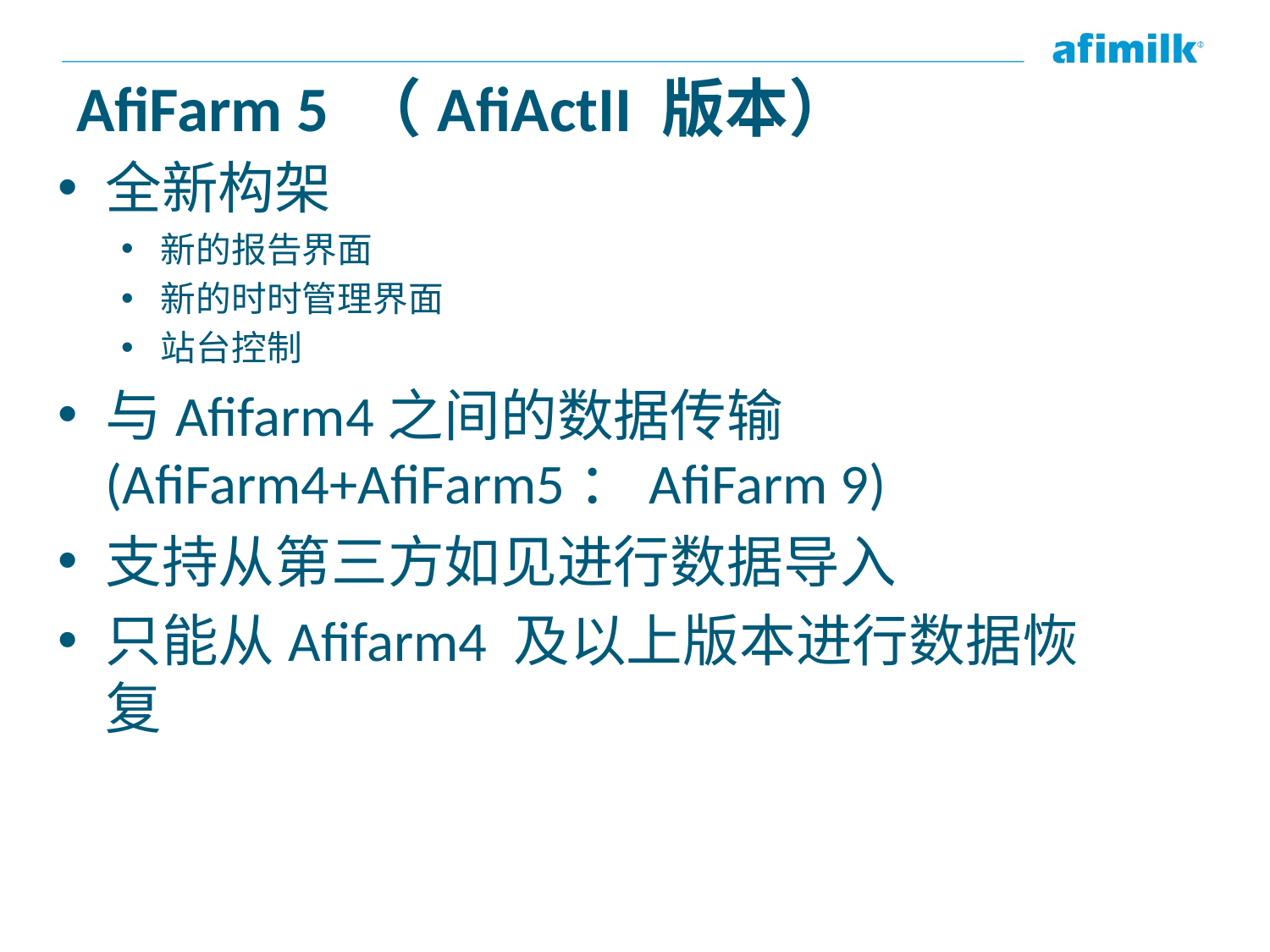

# AfiFarm 5 （AfiActII 版本）
全新构架
新的报告界面
新的时时管理界面
站台控制
与Afifarm4之间的数据传输 (AfiFarm4+AfiFarm5：AfiFarm 9)
支持从第三方如见进行数据导入
只能从Afifarm4 及以上版本进行数据恢复